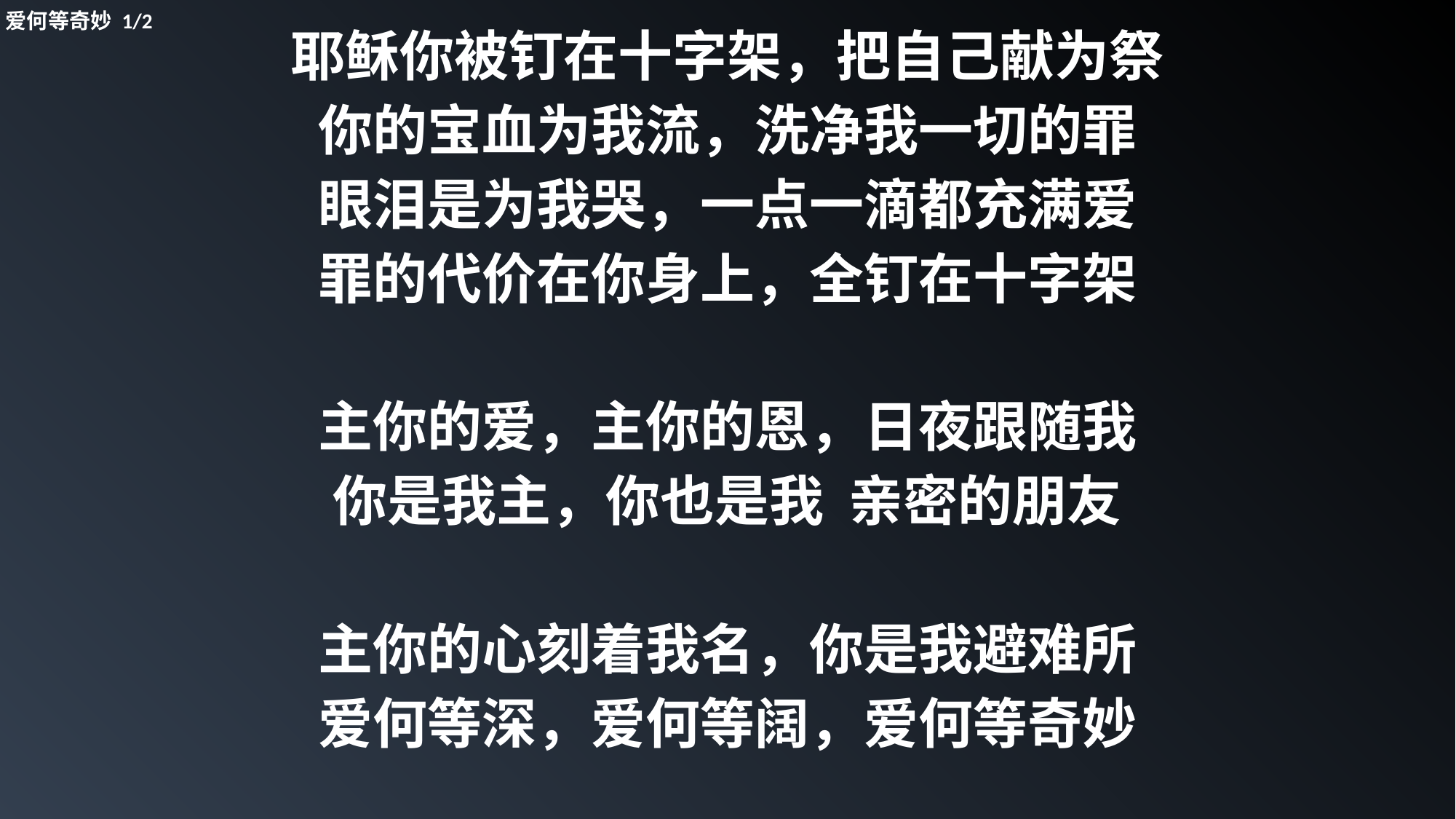

爱何等奇妙 1/2

耶稣你被钉在十字架，把自己献为祭
你的宝血为我流，洗净我一切的罪
眼泪是为我哭，一点一滴都充满爱
罪的代价在你身上，全钉在十字架

主你的爱，主你的恩，日夜跟随我
你是我主，你也是我  亲密的朋友

主你的心刻着我名，你是我避难所
爱何等深，爱何等阔，爱何等奇妙